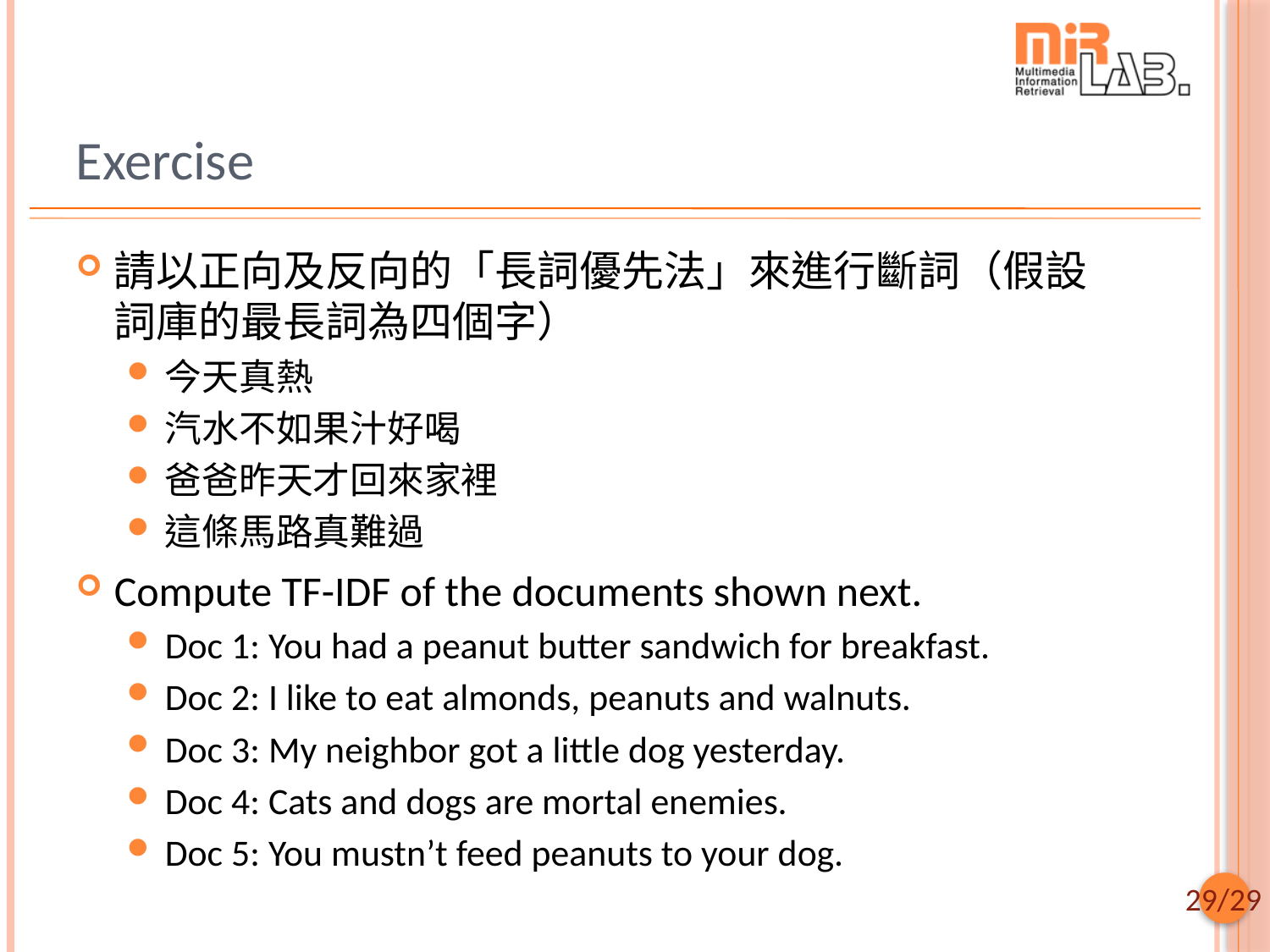

# Exercise
請以正向及反向的「長詞優先法」來進行斷詞（假設詞庫的最長詞為四個字）
今天真熱
汽水不如果汁好喝
爸爸昨天才回來家裡
這條馬路真難過
Compute TF-IDF of the documents shown next.
Doc 1: You had a peanut butter sandwich for breakfast.
Doc 2: I like to eat almonds, peanuts and walnuts.
Doc 3: My neighbor got a little dog yesterday.
Doc 4: Cats and dogs are mortal enemies.
Doc 5: You mustn’t feed peanuts to your dog.